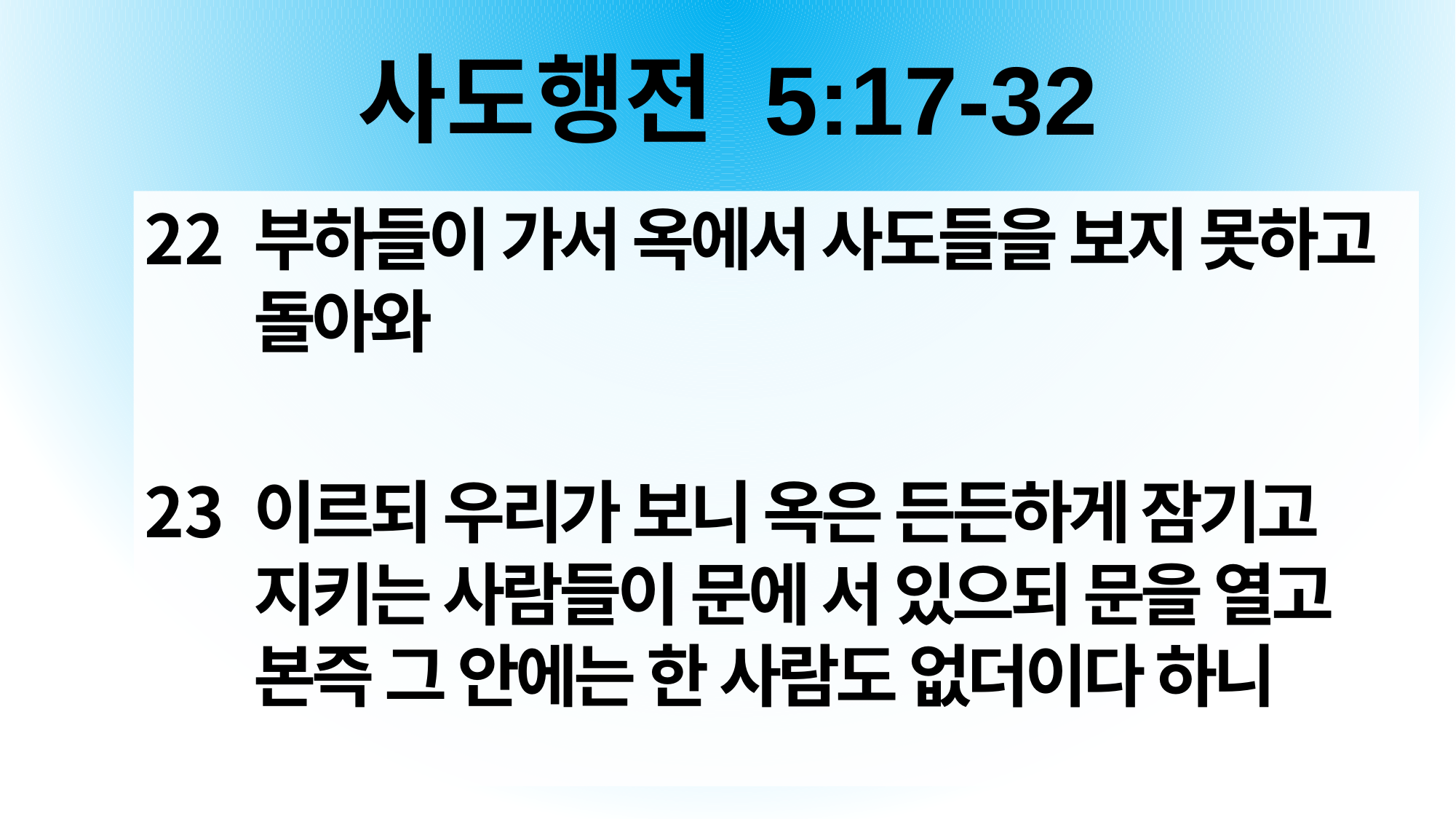

# 사도행전 5:17-32
부하들이 가서 옥에서 사도들을 보지 못하고 돌아와

이르되 우리가 보니 옥은 든든하게 잠기고 지키는 사람들이 문에 서 있으되 문을 열고 본즉 그 안에는 한 사람도 없더이다 하니